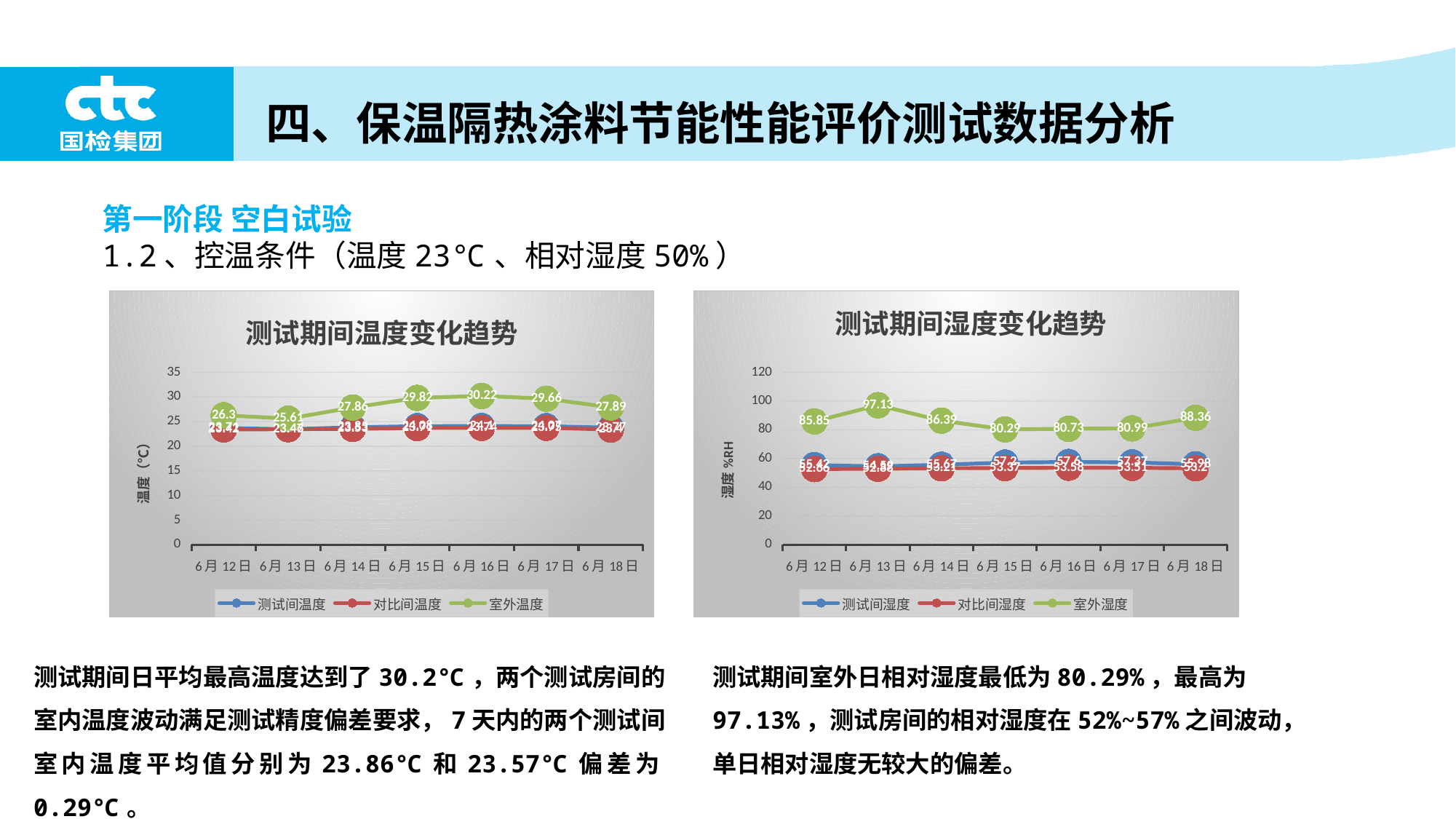

四、保温隔热涂料节能性能评价测试数据分析
第一阶段 空白试验
1.2、控温条件（温度23℃、相对湿度50%）

### Chart: 测试期间温度变化趋势

| Category | 测试间温度 | 对比间温度 | 室外温度 |
|---|---|---|---|
| 44359 | 23.71 | 23.42 | 26.3 |
| 44360 | 23.46 | 23.47 | 25.61 |
| 44361 | 23.85 | 23.53 | 27.86 |
| 44362 | 24.08 | 23.71 | 29.82 |
| 44363 | 24.1 | 23.74 | 30.22 |
| 44364 | 24.07 | 23.75 | 29.66 |
| 44365 | 23.77 | 23.4 | 27.89 |

### Chart: 测试期间湿度变化趋势

| Category | 测试间湿度 | 对比间湿度 | 室外湿度 |
|---|---|---|---|
| 44359 | 55.42 | 52.66 | 85.85 |
| 44360 | 54.59 | 52.88 | 97.13 |
| 44361 | 55.67 | 53.21 | 86.39 |
| 44362 | 57.2 | 53.37 | 80.29 |
| 44363 | 57.6 | 53.58 | 80.73 |
| 44364 | 57.37 | 53.51 | 80.99 |
| 44365 | 55.98 | 53.2 | 88.36 |
测试期间日平均最高温度达到了30.2℃，两个测试房间的室内温度波动满足测试精度偏差要求，7天内的两个测试间室内温度平均值分别为23.86℃和23.57℃偏差为0.29℃。
测试期间室外日相对湿度最低为80.29%，最高为97.13%，测试房间的相对湿度在52%~57%之间波动，单日相对湿度无较大的偏差。